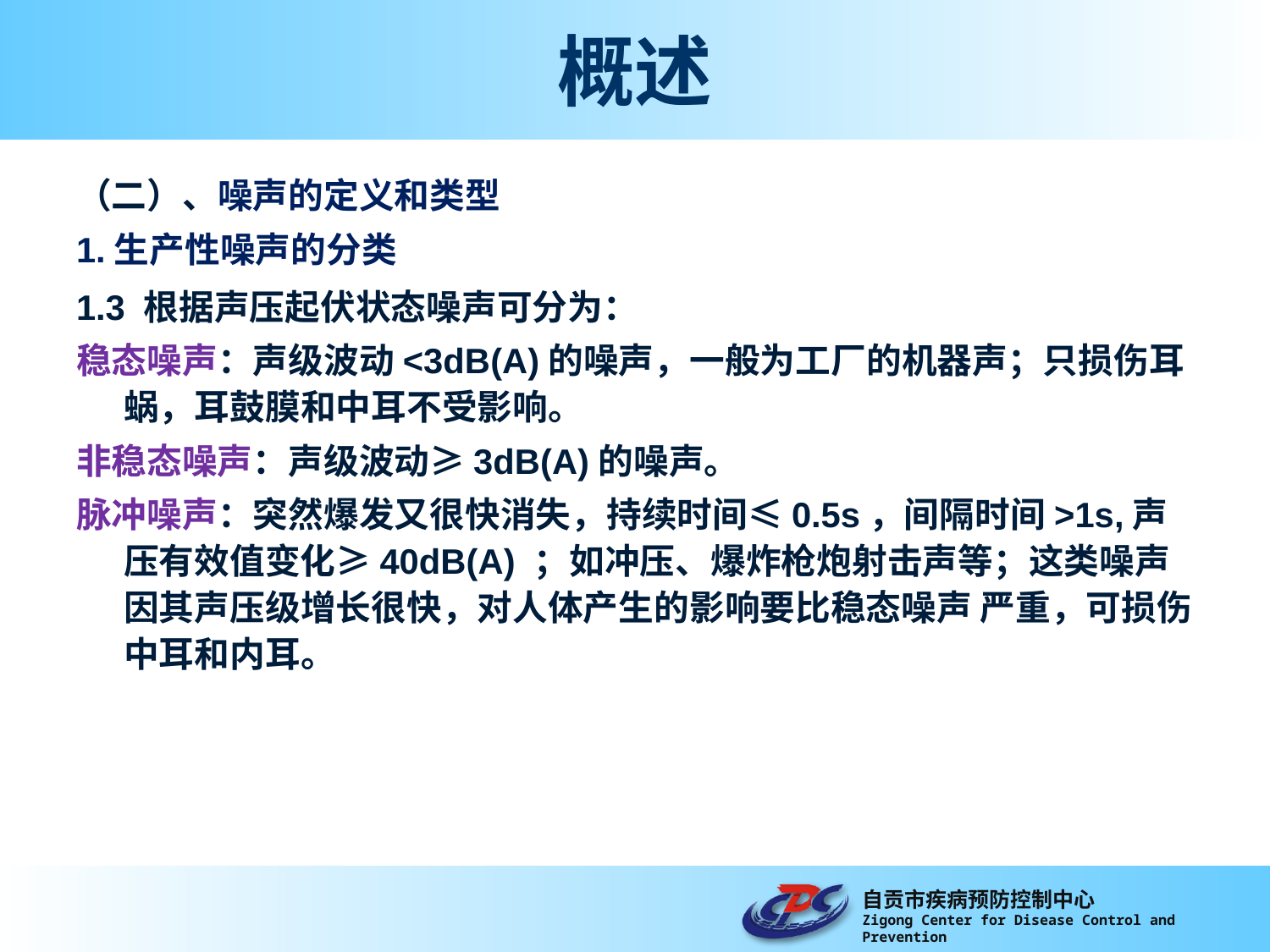

# 概述
（二）、噪声的定义和类型
1.生产性噪声的分类
1.3 根据声压起伏状态噪声可分为：
稳态噪声：声级波动<3dB(A)的噪声，一般为工厂的机器声；只损伤耳蜗，耳鼓膜和中耳不受影响。
非稳态噪声：声级波动≥3dB(A)的噪声。
脉冲噪声：突然爆发又很快消失，持续时间≤0.5s，间隔时间>1s,声压有效值变化≥40dB(A) ；如冲压、爆炸枪炮射击声等；这类噪声因其声压级增长很快，对人体产生的影响要比稳态噪声 严重，可损伤中耳和内耳。
35